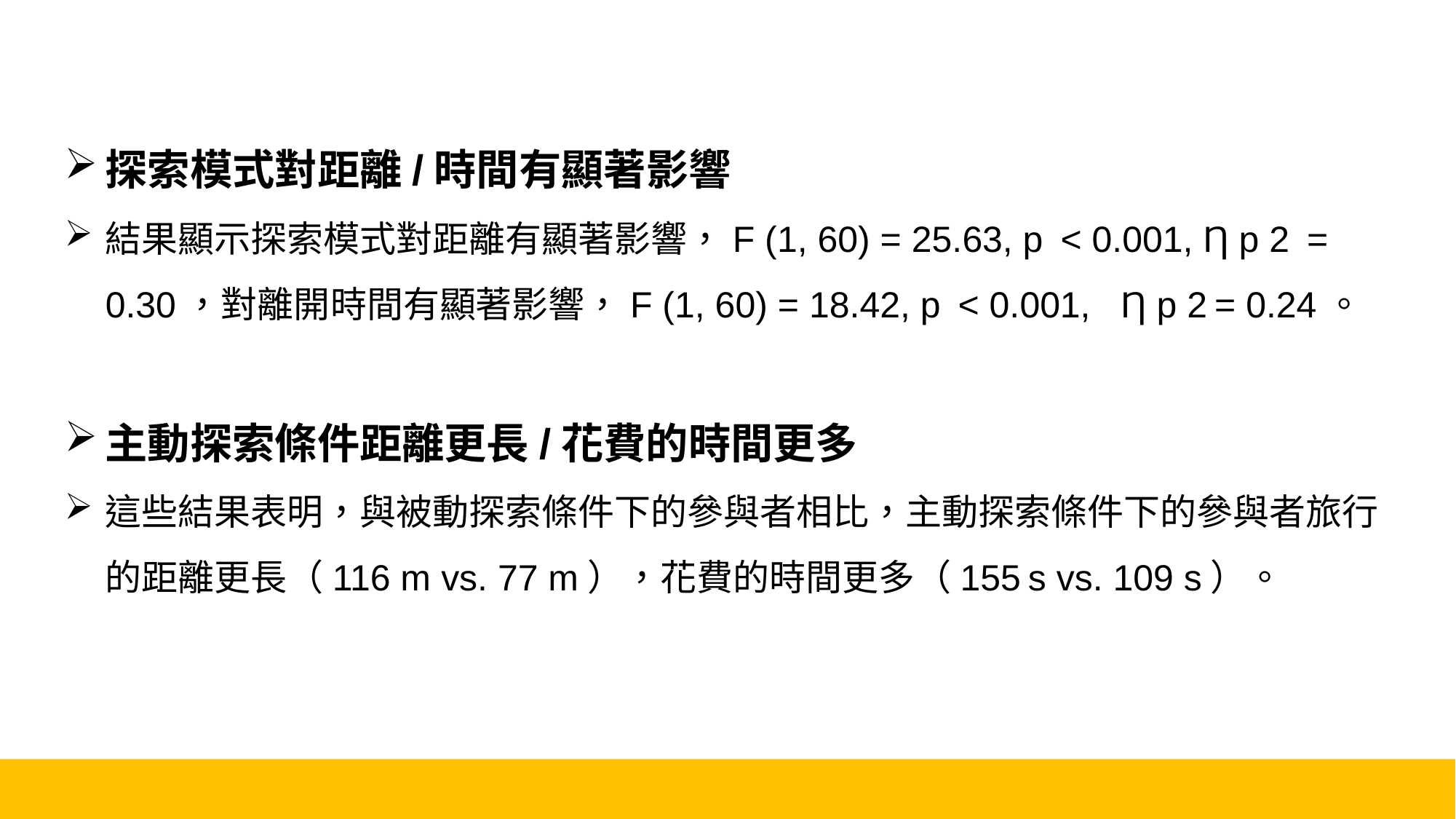

探索模式對距離/時間有顯著影響
結果顯示探索模式對距離有顯著影響，F (1, 60) = 25.63, p  < 0.001, Ƞ p 2  = 0.30，對離開時間有顯著影響，F (1, 60) = 18.42, p  < 0.001,   Ƞ p 2 = 0.24。

主動探索條件距離更長/花費的時間更多
這些結果表明，與被動探索條件下的參與者相比，主動探索條件下的參與者旅行的距離更長（116 m vs. 77 m），花費的時間更多（155 s vs. 109 s）。

16